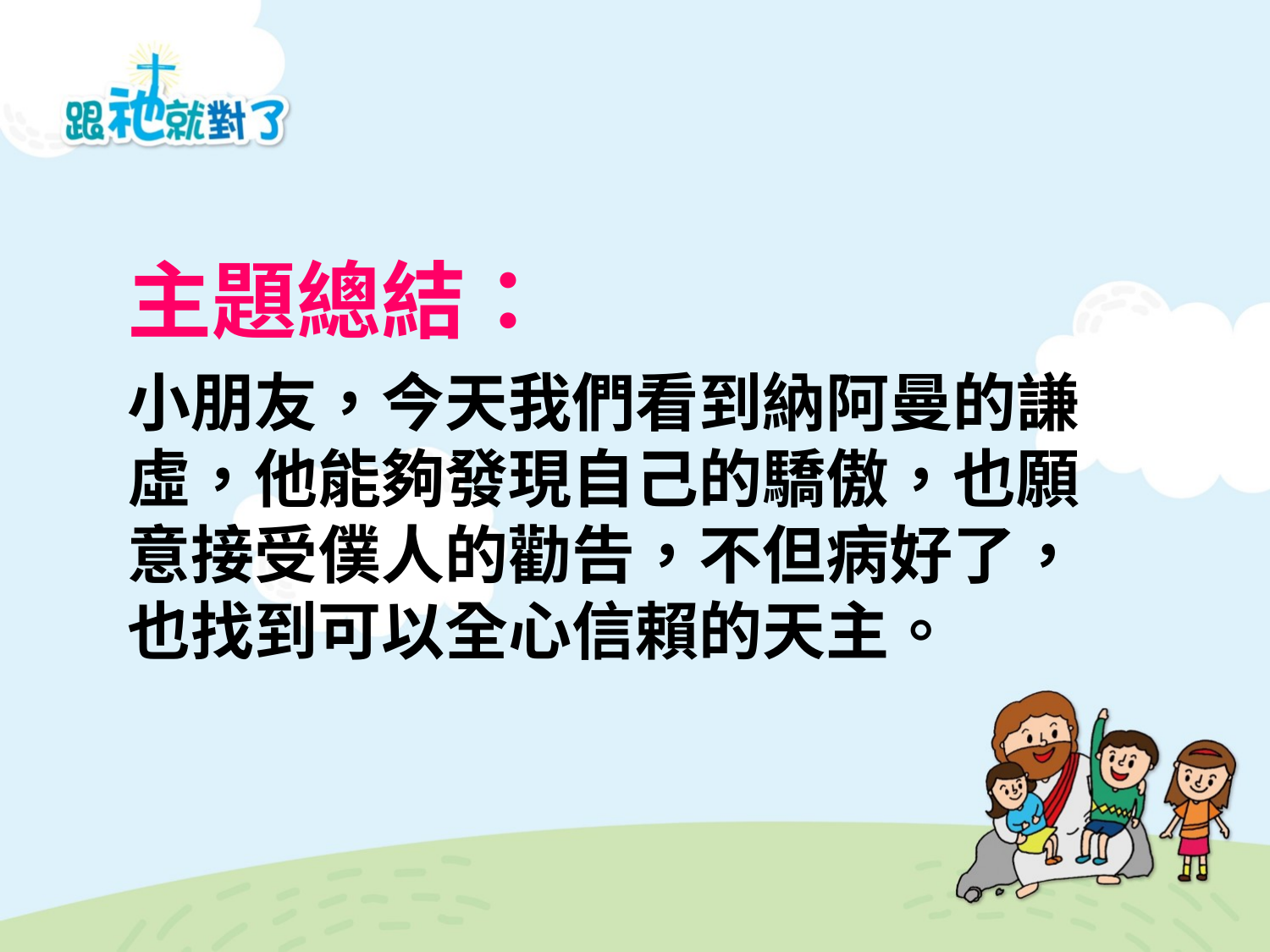

主題總結：
小朋友，今天我們看到納阿曼的謙虛，他能夠發現自己的驕傲，也願意接受僕人的勸告，不但病好了，也找到可以全心信賴的天主。